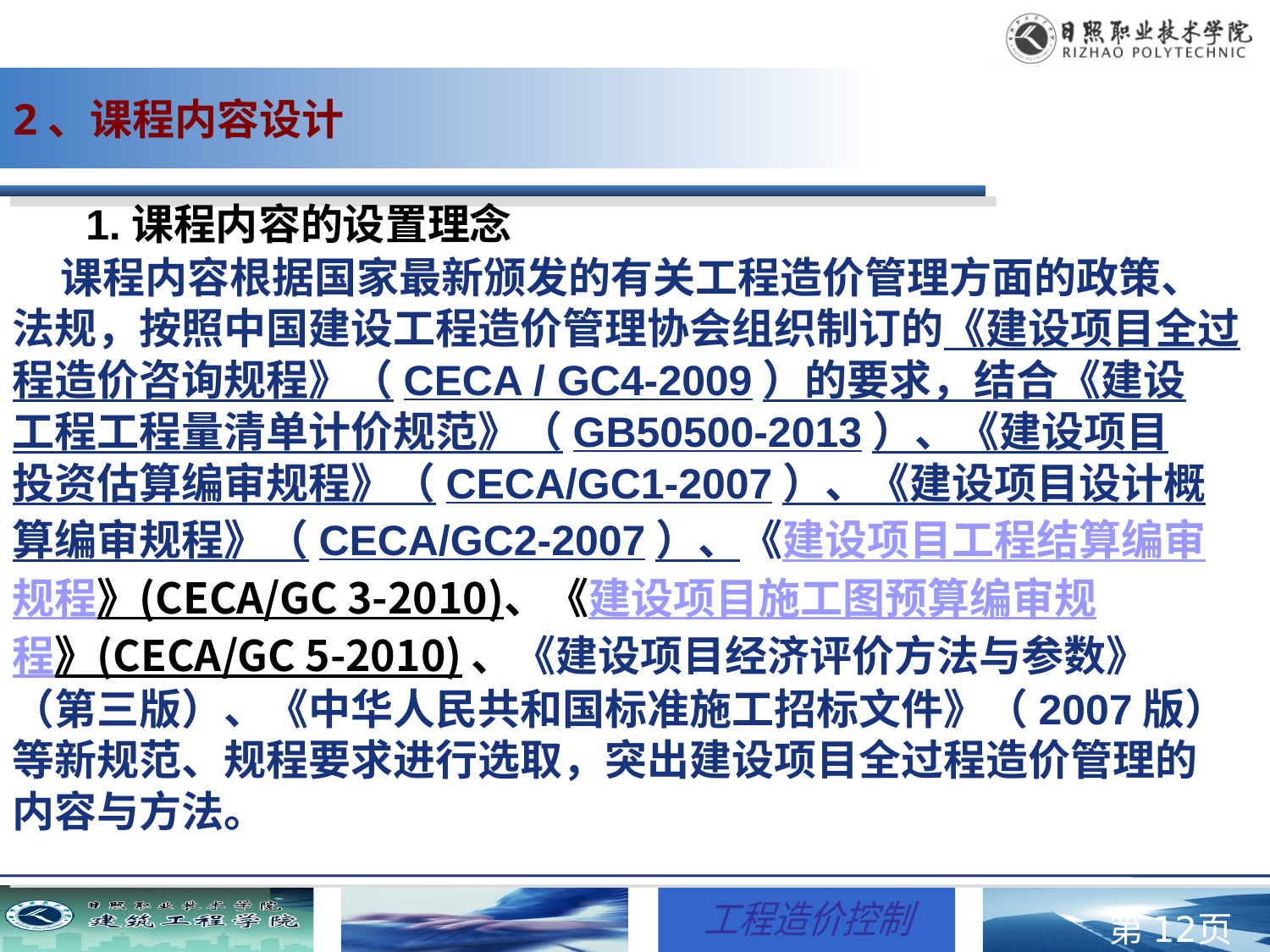

2、课程内容设计
    1.课程内容的设置理念
    课程内容根据国家最新颁发的有关工程造价管理方面的政策、
法规，按照中国建设工程造价管理协会组织制订的《建设项目全过
程造价咨询规程》（CECA / GC4-2009）的要求，结合《建设
工程工程量清单计价规范》（GB50500-2013）、《建设项目
投资估算编审规程》（CECA/GC1-2007）、《建设项目设计概
算编审规程》（CECA/GC2-2007）、《建设项目工程结算编审
规程》(CECA/GC 3-2010)、《建设项目施工图预算编审规
程》(CECA/GC 5-2010) 、《建设项目经济评价方法与参数》
（第三版）、《中华人民共和国标准施工招标文件》（2007版）
等新规范、规程要求进行选取，突出建设项目全过程造价管理的
内容与方法。
第12页